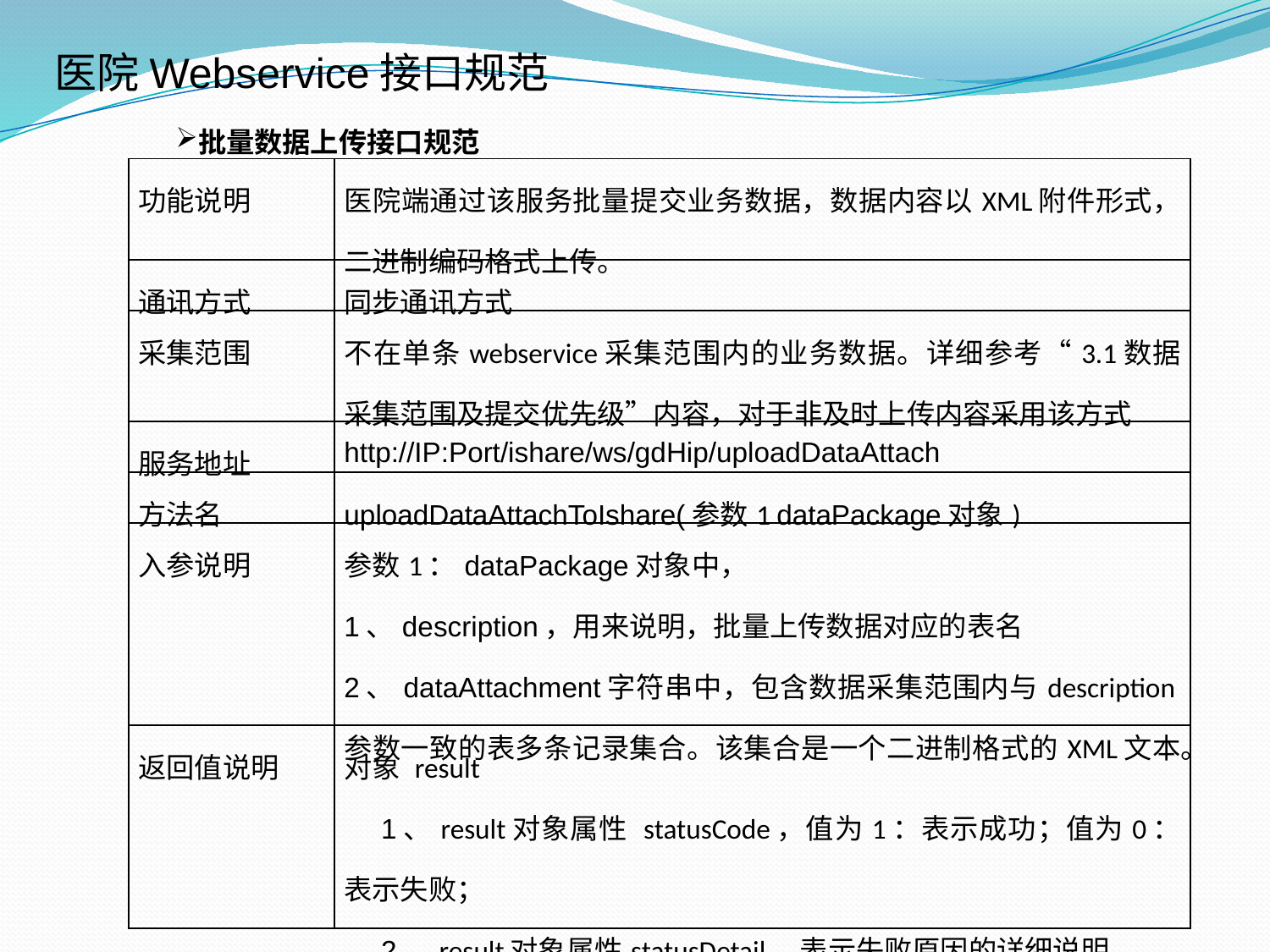

医院Webservice接口规范
批量数据上传接口规范
| 功能说明 | 医院端通过该服务批量提交业务数据，数据内容以XML附件形式，二进制编码格式上传。 |
| --- | --- |
| 通讯方式 | 同步通讯方式 |
| 采集范围 | 不在单条webservice采集范围内的业务数据。详细参考“3.1数据采集范围及提交优先级”内容，对于非及时上传内容采用该方式 |
| 服务地址 | http://IP:Port/ishare/ws/gdHip/uploadDataAttach |
| 方法名 | uploadDataAttachToIshare(参数1 dataPackage对象) |
| 入参说明 | 参数1：dataPackage对象中， 1、description，用来说明，批量上传数据对应的表名 2、dataAttachment字符串中，包含数据采集范围内与description参数一致的表多条记录集合。该集合是一个二进制格式的XML文本。 |
| 返回值说明 | 对象 result 1、result对象属性 statusCode，值为1：表示成功；值为0：表示失败； 2、result对象属性statusDetail，表示失败原因的详细说明 |